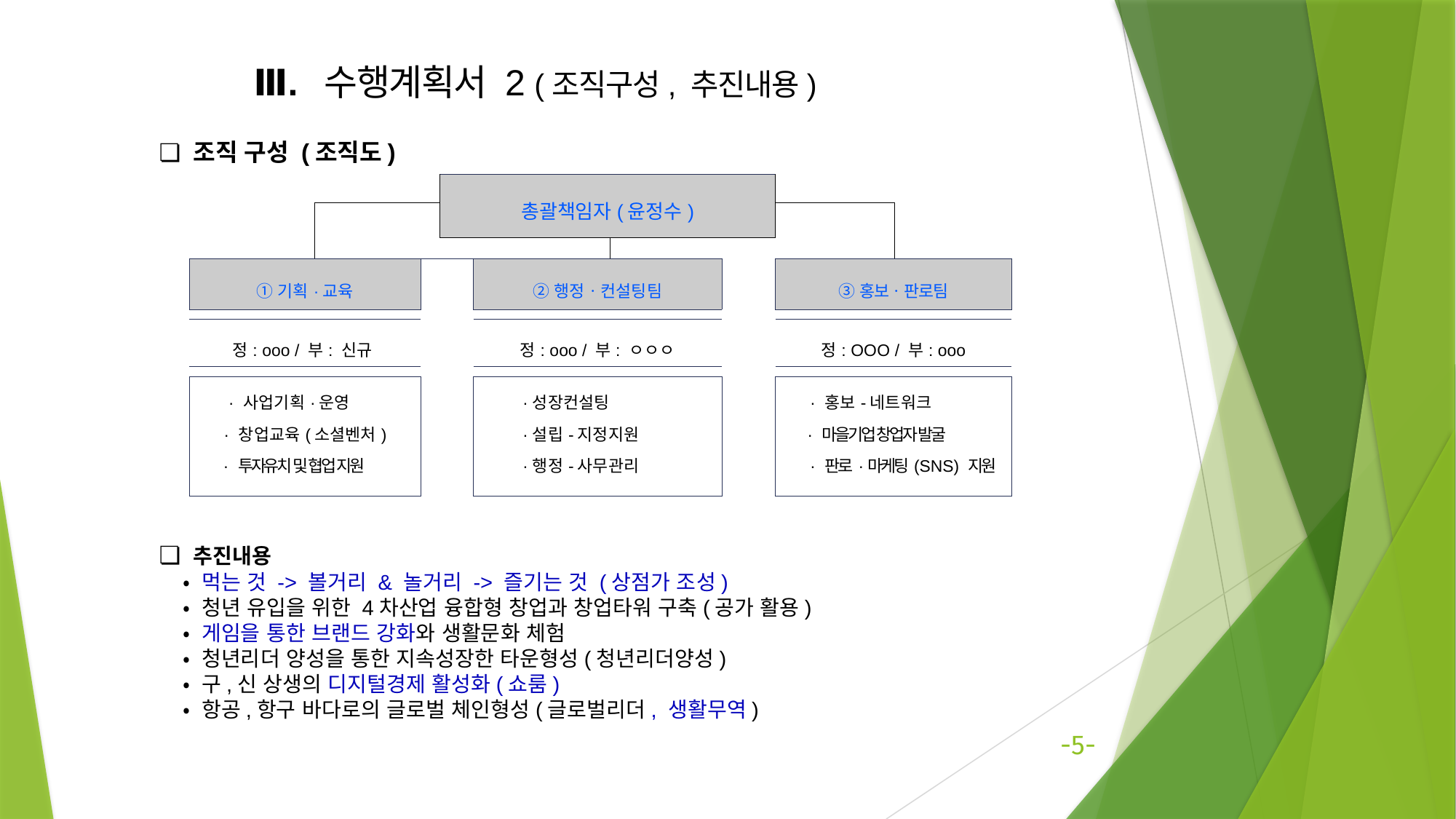

Ⅲ.  수행계획서 2 (조직구성, 추진내용)
❏ 조직 구성 (조직도)
|  |  |  |  |  | 총괄책임자(윤정수) |  |  |  |  |  |  |  |  |  |  |
| --- | --- | --- | --- | --- | --- | --- | --- | --- | --- | --- | --- | --- | --- | --- | --- |
|  |  |  |  |  |  |  |  |  |  |  |  |  |  |  |  |
|  |  |  |  |  |  |  |  |  |  |  |  |  |  |  |  |
| ①기획·교육 |  |  |  |  |  | ②행정ㆍ컨설팅팀 |  |  |  |  | ③홍보ㆍ판로팀 |  |  |  |  |
|  |  |  |  |  |  |  |  |  |  |  |  |  |  |  |  |
| 정: ooo / 부: 신규 |  |  |  |  |  | 정: ooo / 부: ㅇㅇㅇ |  |  |  |  | 정: OOO / 부: ooo |  |  |  |  |
|  |  |  |  |  |  |  |  |  |  |  |  |  |  |  |  |
| ∙ 사업기획·운영 ∙ 창업교육(소셜벤처) ∙ 투자유치 및 협업 지원 |  |  |  |  |  | ∙성장컨설팅 ∙설립-지정지원 ∙행정-사무관리 |  |  |  |  | ∙ 홍보-네트워크 ∙ 마을기업 창업자 발굴 ∙ 판로·마케팅(SNS) 지원 |  |  |  |  |

❏ 추진내용
    • 먹는 것 -> 볼거리 & 놀거리 -> 즐기는 것 (상점가 조성)
    • 청년 유입을 위한 4차산업 융합형 창업과 창업타워 구축(공가 활용)
    • 게임을 통한 브랜드 강화와 생활문화 체험
    • 청년리더 양성을 통한 지속성장한 타운형성(청년리더양성)
    • 구,신 상생의 디지털경제 활성화(쇼룸)
    • 항공,항구 바다로의 글로벌 체인형성(글로벌리더, 생활무역)
-5-